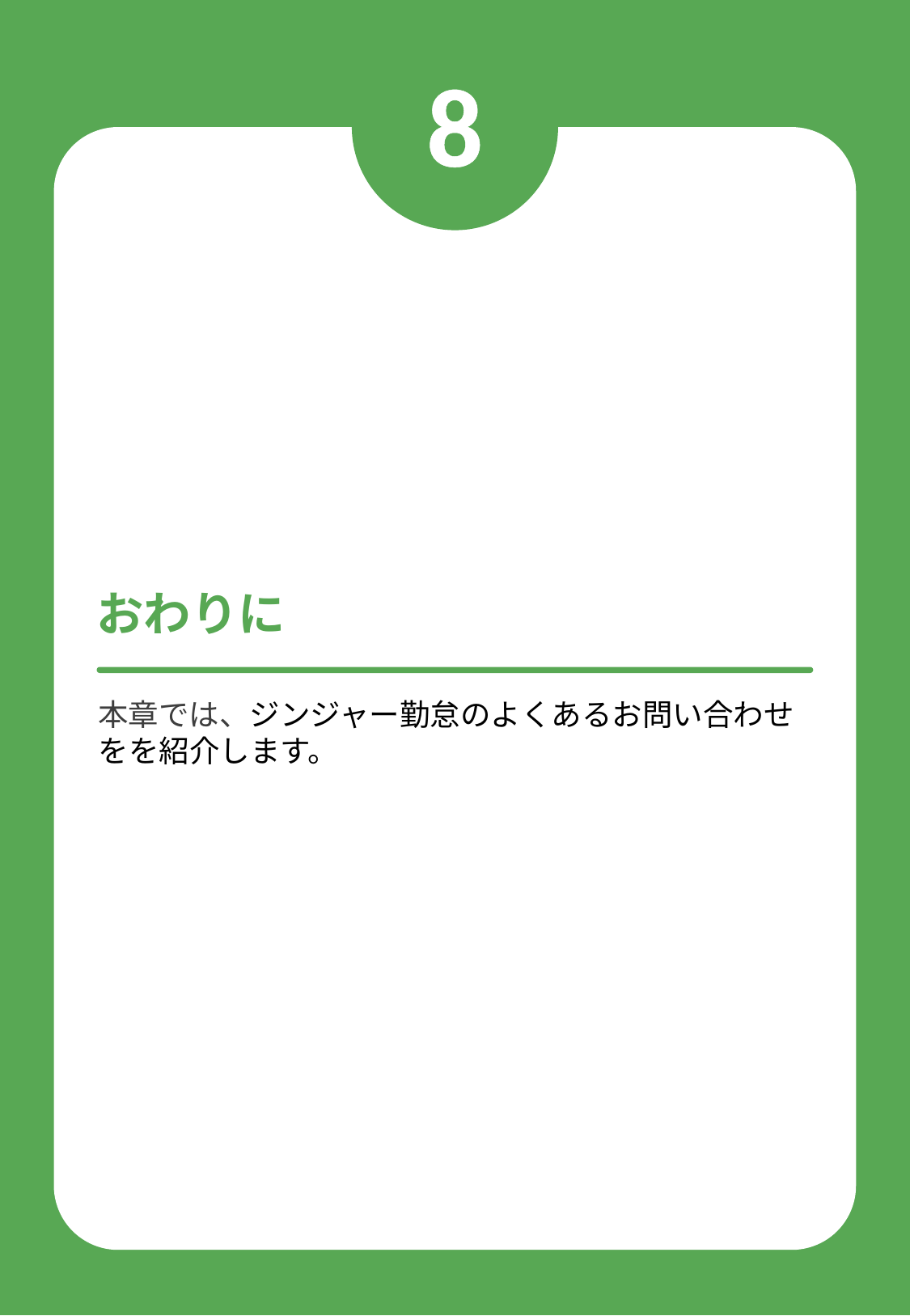

8

おわりに

本章では、ジンジャー勤怠のよくあるお問い合わせをを紹介します。